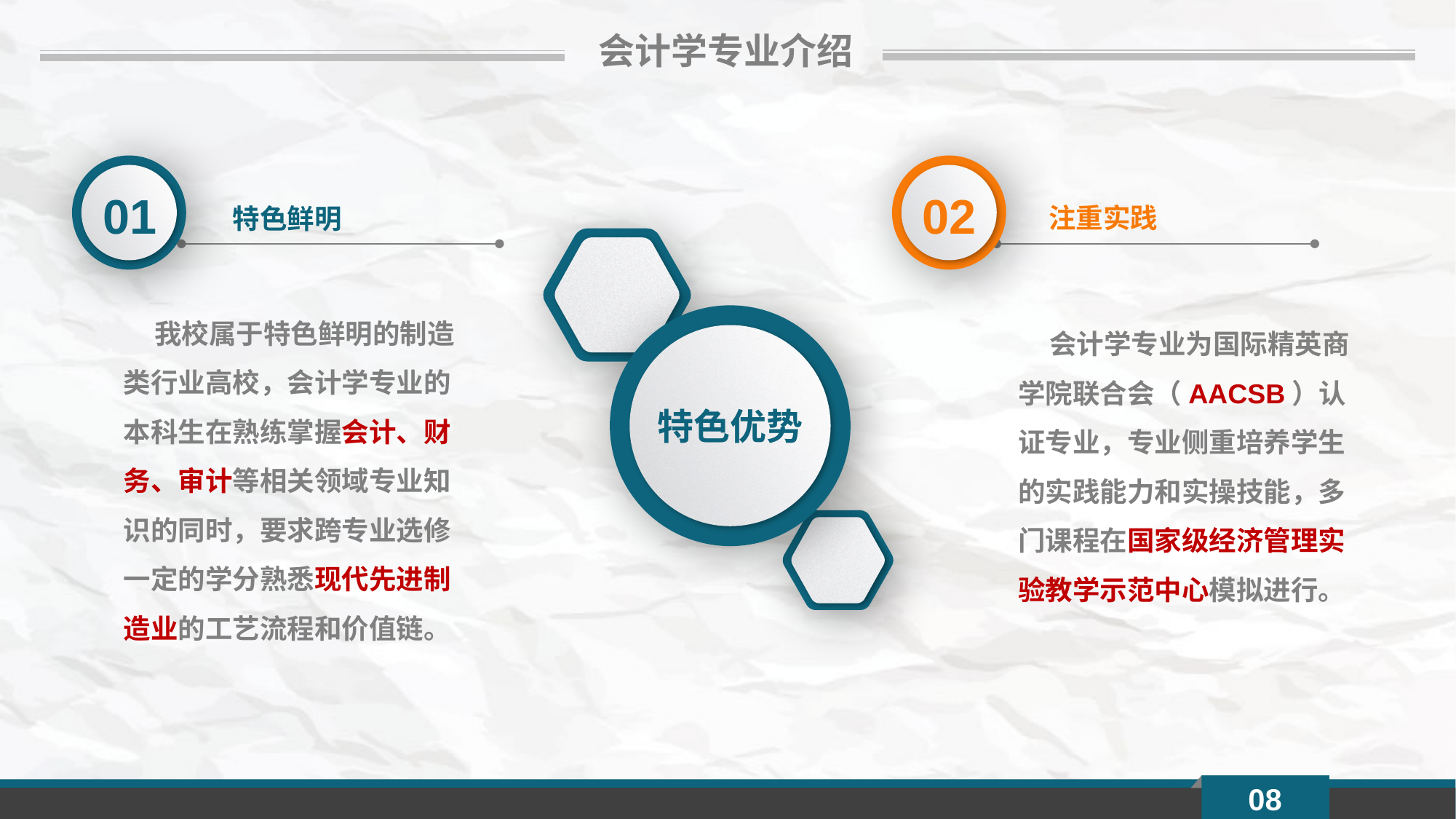

会计学专业介绍

01

02
注重实践
特色鲜明

    我校属于特色鲜明的制造类行业高校，会计学专业的本科生在熟练掌握会计、财务、审计等相关领域专业知识的同时，要求跨专业选修一定的学分熟悉现代先进制造业的工艺流程和价值链。

    会计学专业为国际精英商学院联合会（AACSB）认证专业，专业侧重培养学生的实践能力和实操技能，多门课程在国家级经济管理实验教学示范中心模拟进行。
特色优势

08